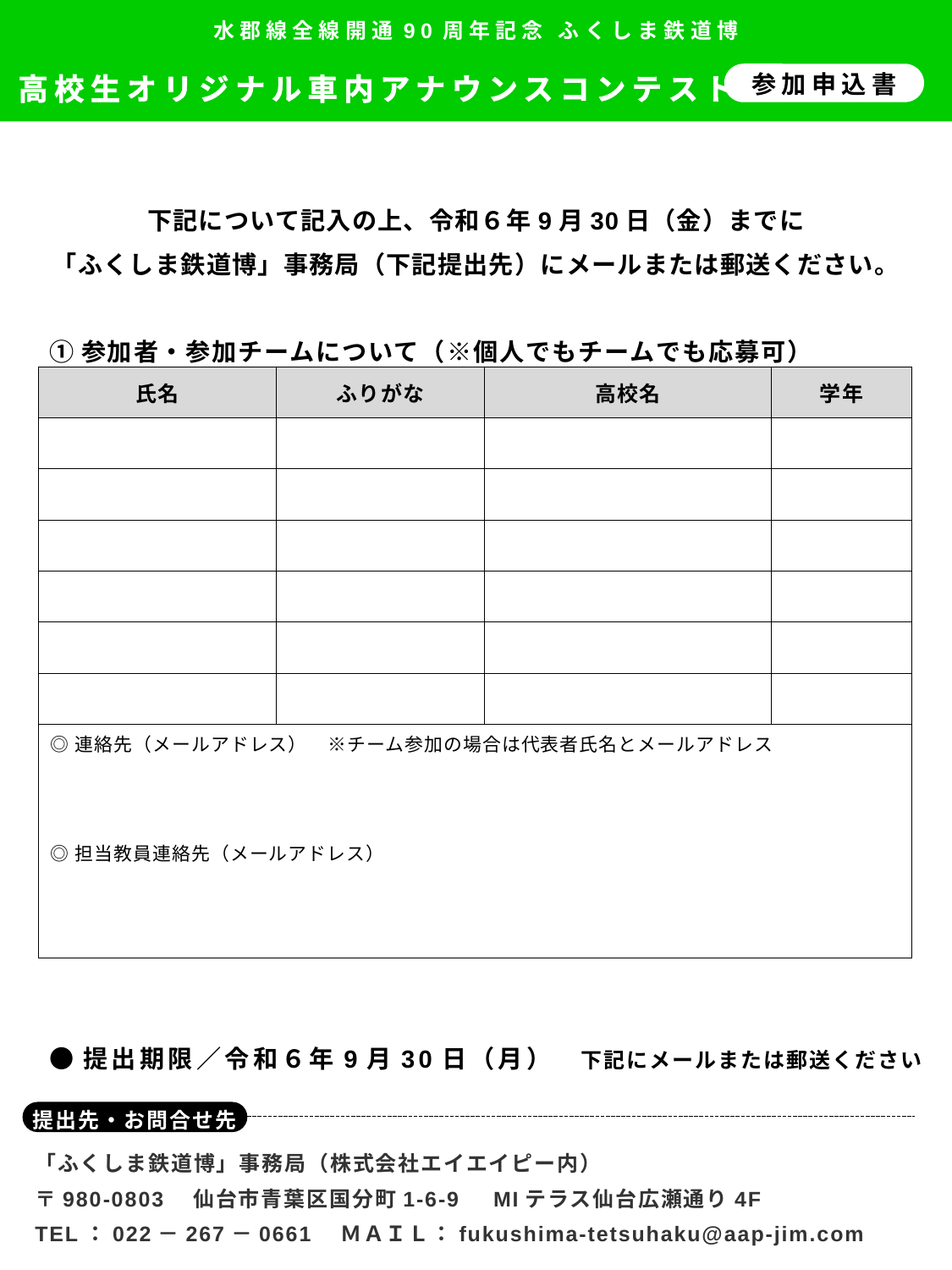

水郡線全線開通90周年記念 ふくしま鉄道博
参加申込書
高校生オリジナル車内アナウンスコンテスト
下記について記入の上、令和６年9月30日（金）までに
「ふくしま鉄道博」事務局（下記提出先）にメールまたは郵送ください。
①参加者・参加チームについて（※個人でもチームでも応募可）
| 氏名 | ふりがな | 高校名 | 学年 |
| --- | --- | --- | --- |
|  |  |  |  |
|  |  |  |  |
|  |  |  |  |
|  |  |  |  |
|  |  |  |  |
|  |  |  |  |
| ◎連絡先（メールアドレス）　※チーム参加の場合は代表者氏名とメールアドレス ◎担当教員連絡先（メールアドレス） |  |  |  |
●提出期限／令和６年9月30日（月）　下記にメールまたは郵送ください
提出先・お問合せ先
「ふくしま鉄道博」事務局（株式会社エイエイピー内）
〒980-0803　仙台市青葉区国分町1-6-9　MIテラス仙台広瀬通り4F
TEL：022－267－0661　ＭＡＩＬ：fukushima-tetsuhaku@aap-jim.com